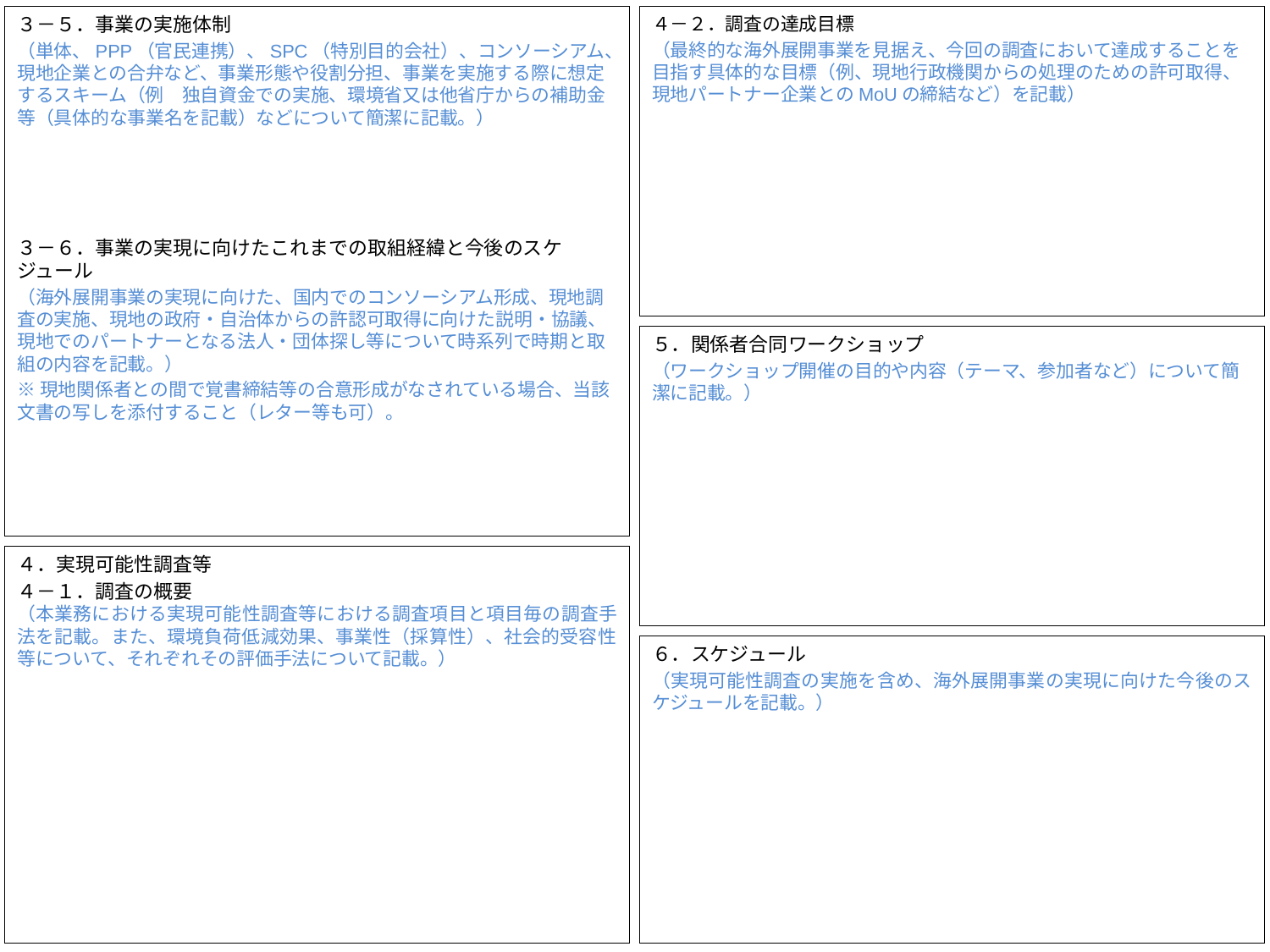

３－５．事業の実施体制
（単体、PPP（官民連携）、SPC（特別目的会社）、コンソーシアム、現地企業との合弁など、事業形態や役割分担、事業を実施する際に想定するスキーム（例　独自資金での実施、環境省又は他省庁からの補助金等（具体的な事業名を記載）などについて簡潔に記載。）

３－６．事業の実現に向けたこれまでの取組経緯と今後のスケジュール
（海外展開事業の実現に向けた、国内でのコンソーシアム形成、現地調査の実施、現地の政府・自治体からの許認可取得に向けた説明・協議、現地でのパートナーとなる法人・団体探し等について時系列で時期と取組の内容を記載。）
※現地関係者との間で覚書締結等の合意形成がなされている場合、当該文書の写しを添付すること（レター等も可）。

４－２．調査の達成目標
（最終的な海外展開事業を見据え、今回の調査において達成することを目指す具体的な目標（例、現地行政機関からの処理のための許可取得、現地パートナー企業とのMoUの締結など）を記載）
５．関係者合同ワークショップ
（ワークショップ開催の目的や内容（テーマ、参加者など）について簡潔に記載。）

４．実現可能性調査等
４－１．調査の概要
（本業務における実現可能性調査等における調査項目と項目毎の調査手法を記載。また、環境負荷低減効果、事業性（採算性）、社会的受容性等について、それぞれその評価手法について記載。）
６．スケジュール
（実現可能性調査の実施を含め、海外展開事業の実現に向けた今後のスケジュールを記載。）